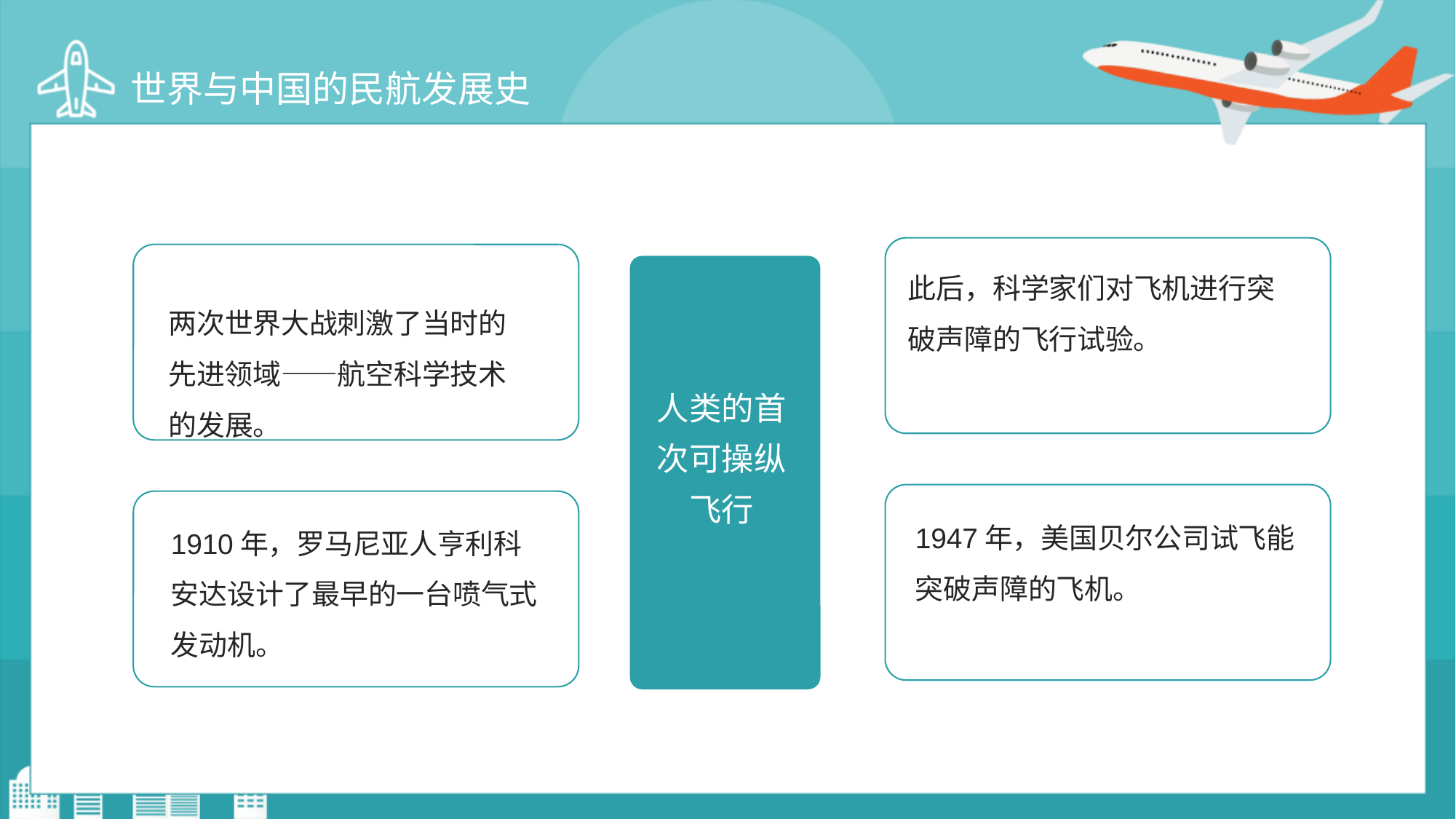

世界与中国的民航发展史

此后，科学家们对飞机进行突破声障的飞行试验。

两次世界大战刺激了当时的先进领域——航空科学技术的发展。

人类的首次可操纵飞行

1947年，美国贝尔公司试飞能突破声障的飞机。

1910年，罗马尼亚人亨利科安达设计了最早的一台喷气式发动机。